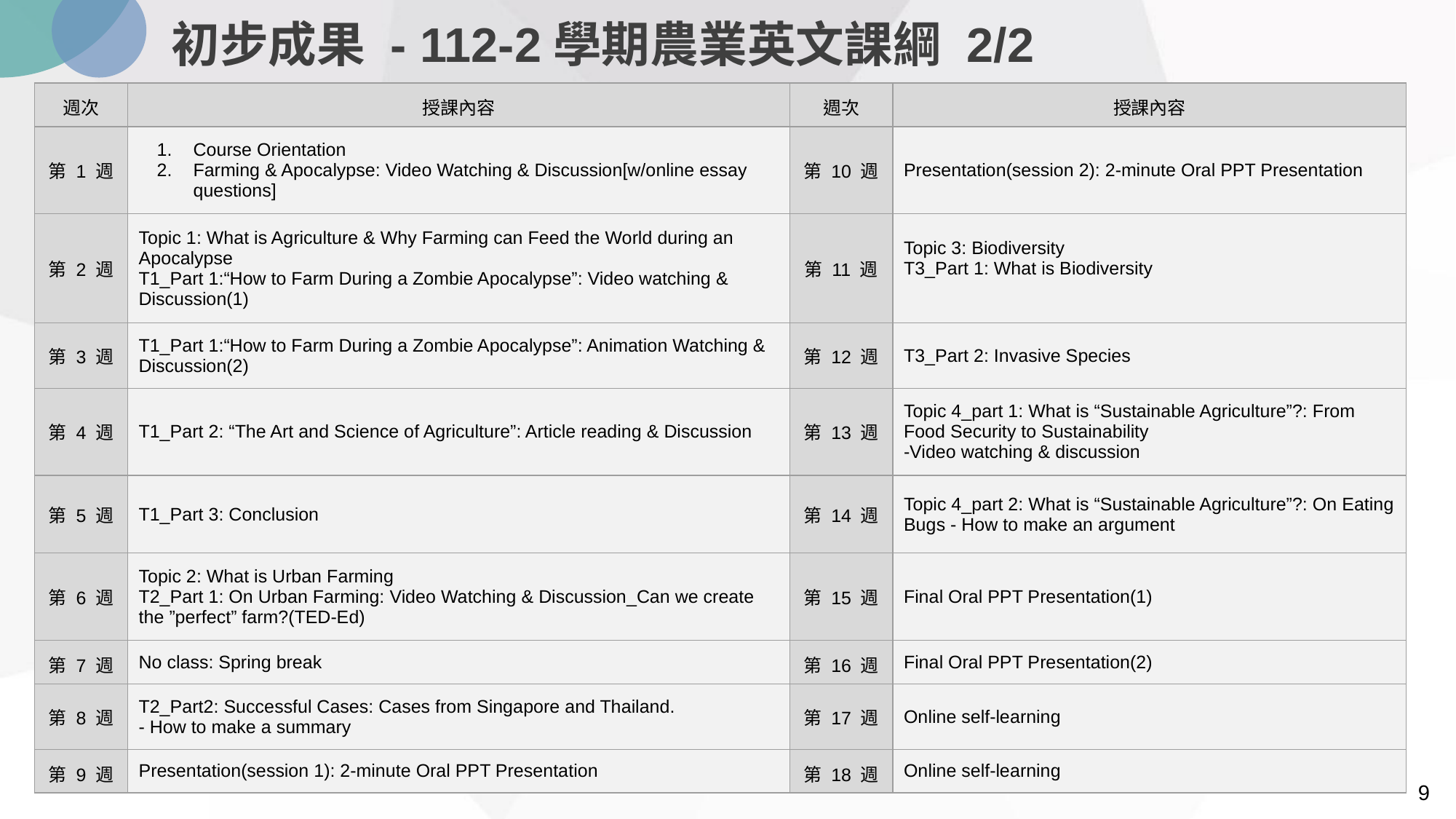

初步成果 - 112-2學期農業英文課綱 2/2
| 週次 | 授課內容 | 週次 | 授課內容 |
| --- | --- | --- | --- |
| 第 1 週 | Course Orientation Farming & Apocalypse: Video Watching & Discussion[w/online essay questions] | 第 10 週 | Presentation(session 2): 2-minute Oral PPT Presentation |
| 第 2 週 | Topic 1: What is Agriculture & Why Farming can Feed the World during an Apocalypse T1\_Part 1:“How to Farm During a Zombie Apocalypse”: Video watching & Discussion(1) | 第 11 週 | Topic 3: Biodiversity T3\_Part 1: What is Biodiversity |
| 第 3 週 | T1\_Part 1:“How to Farm During a Zombie Apocalypse”: Animation Watching & Discussion(2) | 第 12 週 | T3\_Part 2: Invasive Species |
| 第 4 週 | T1\_Part 2: “The Art and Science of Agriculture”: Article reading & Discussion | 第 13 週 | Topic 4\_part 1: What is “Sustainable Agriculture”?: From Food Security to Sustainability -Video watching & discussion |
| 第 5 週 | T1\_Part 3: Conclusion | 第 14 週 | Topic 4\_part 2: What is “Sustainable Agriculture”?: On Eating Bugs - How to make an argument |
| 第 6 週 | Topic 2: What is Urban Farming T2\_Part 1: On Urban Farming: Video Watching & Discussion\_Can we create the ”perfect” farm?(TED-Ed) | 第 15 週 | Final Oral PPT Presentation(1) |
| 第 7 週 | No class: Spring break | 第 16 週 | Final Oral PPT Presentation(2) |
| 第 8 週 | T2\_Part2: Successful Cases: Cases from Singapore and Thailand. - How to make a summary | 第 17 週 | Online self-learning |
| 第 9 週 | Presentation(session 1): 2-minute Oral PPT Presentation | 第 18 週 | Online self-learning |
9